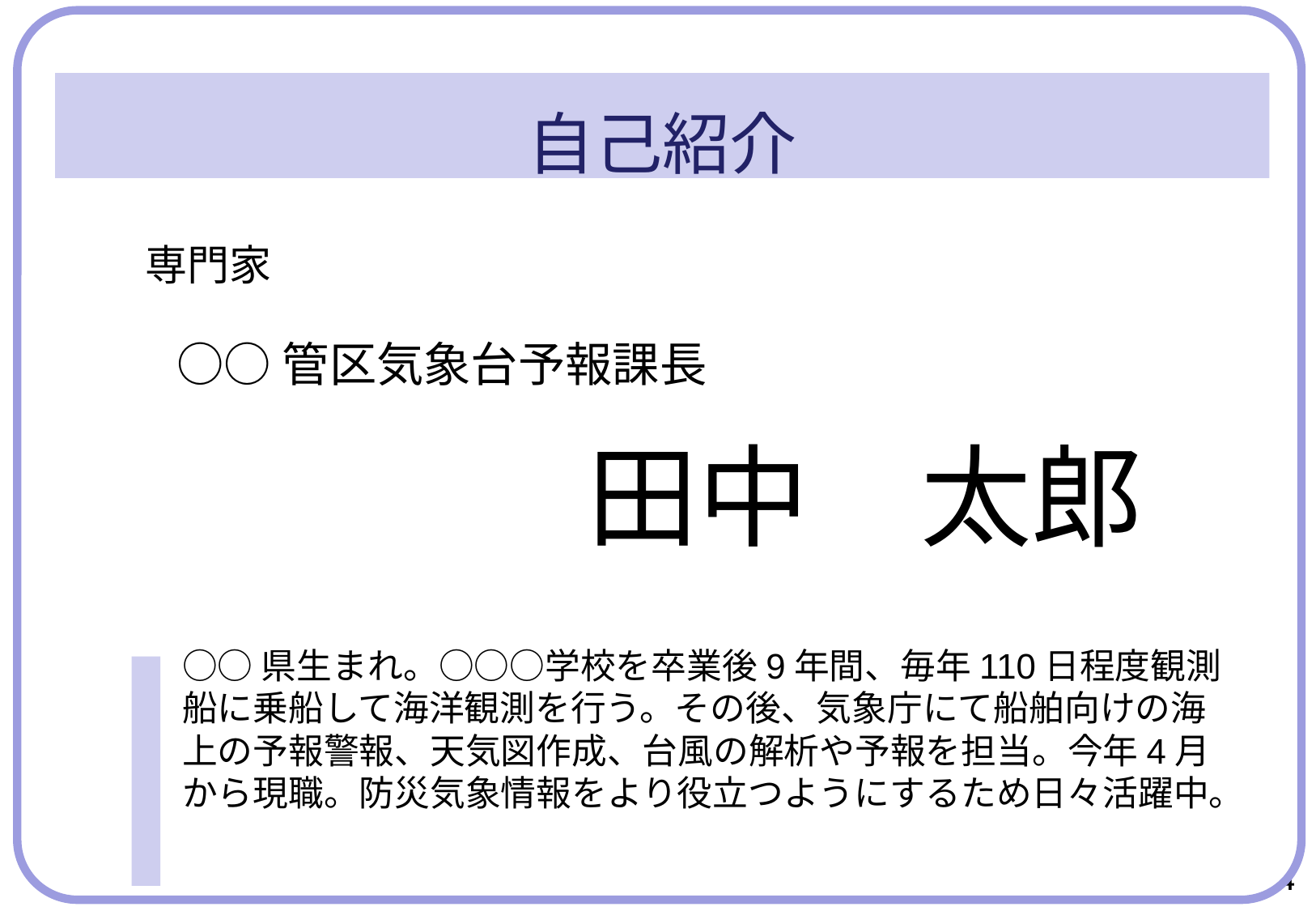

自己紹介
専門家
○○管区気象台予報課長
田中　太郎
○○県生まれ。○○○学校を卒業後9年間、毎年110日程度観測船に乗船して海洋観測を行う。その後、気象庁にて船舶向けの海上の予報警報、天気図作成、台風の解析や予報を担当。今年4月から現職。防災気象情報をより役立つようにするため日々活躍中。

4